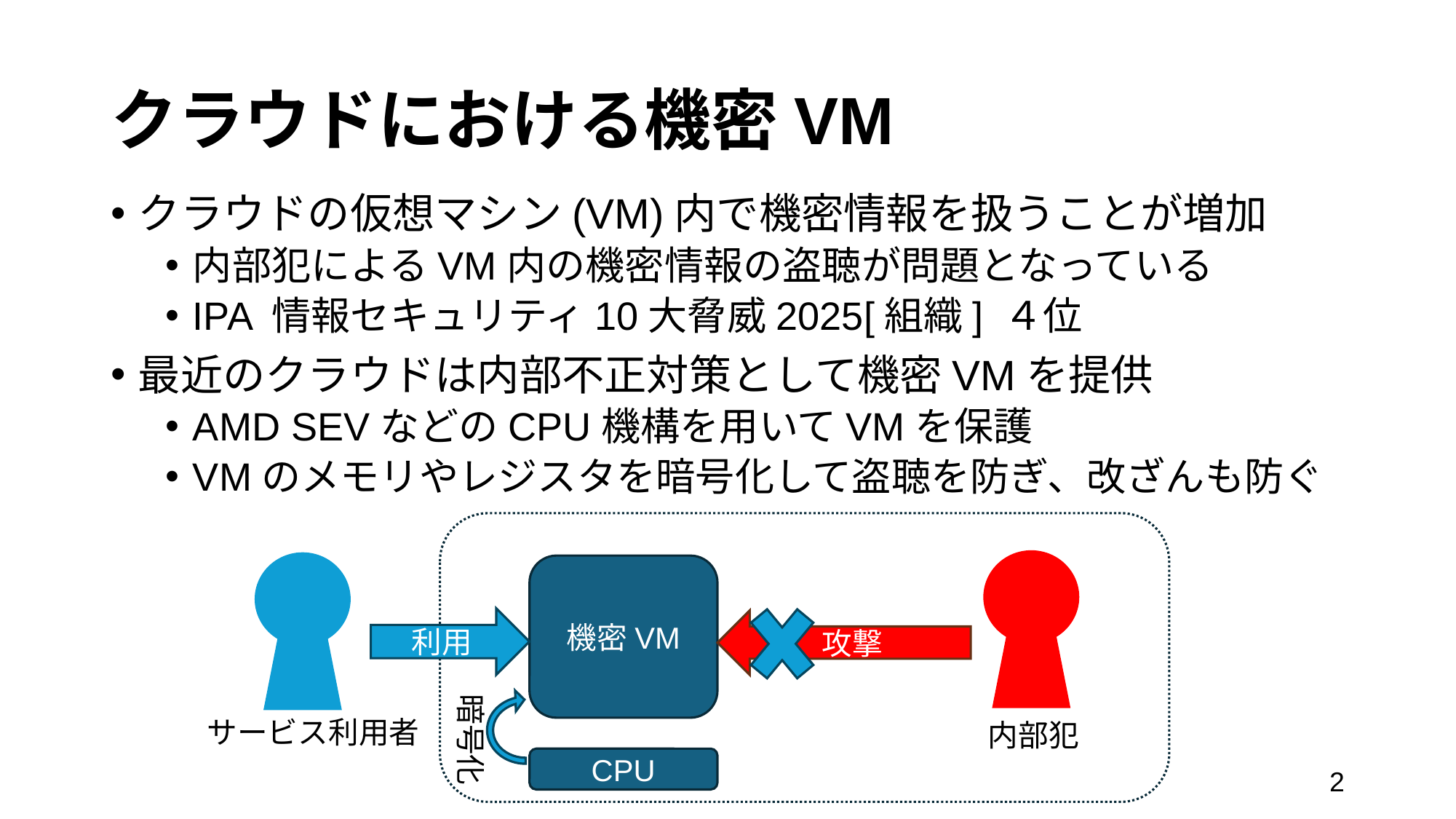

# クラウドにおける機密VM
クラウドの仮想マシン(VM)内で機密情報を扱うことが増加
内部犯によるVM内の機密情報の盗聴が問題となっている
IPA 情報セキュリティ10大脅威2025[組織] ４位
最近のクラウドは内部不正対策として機密VMを提供
AMD SEVなどのCPU機構を用いてVMを保護
VMのメモリやレジスタを暗号化して盗聴を防ぎ、改ざんも防ぐ

機密VM

利用
攻撃
暗号化

サービス利用者
内部犯
CPU
2